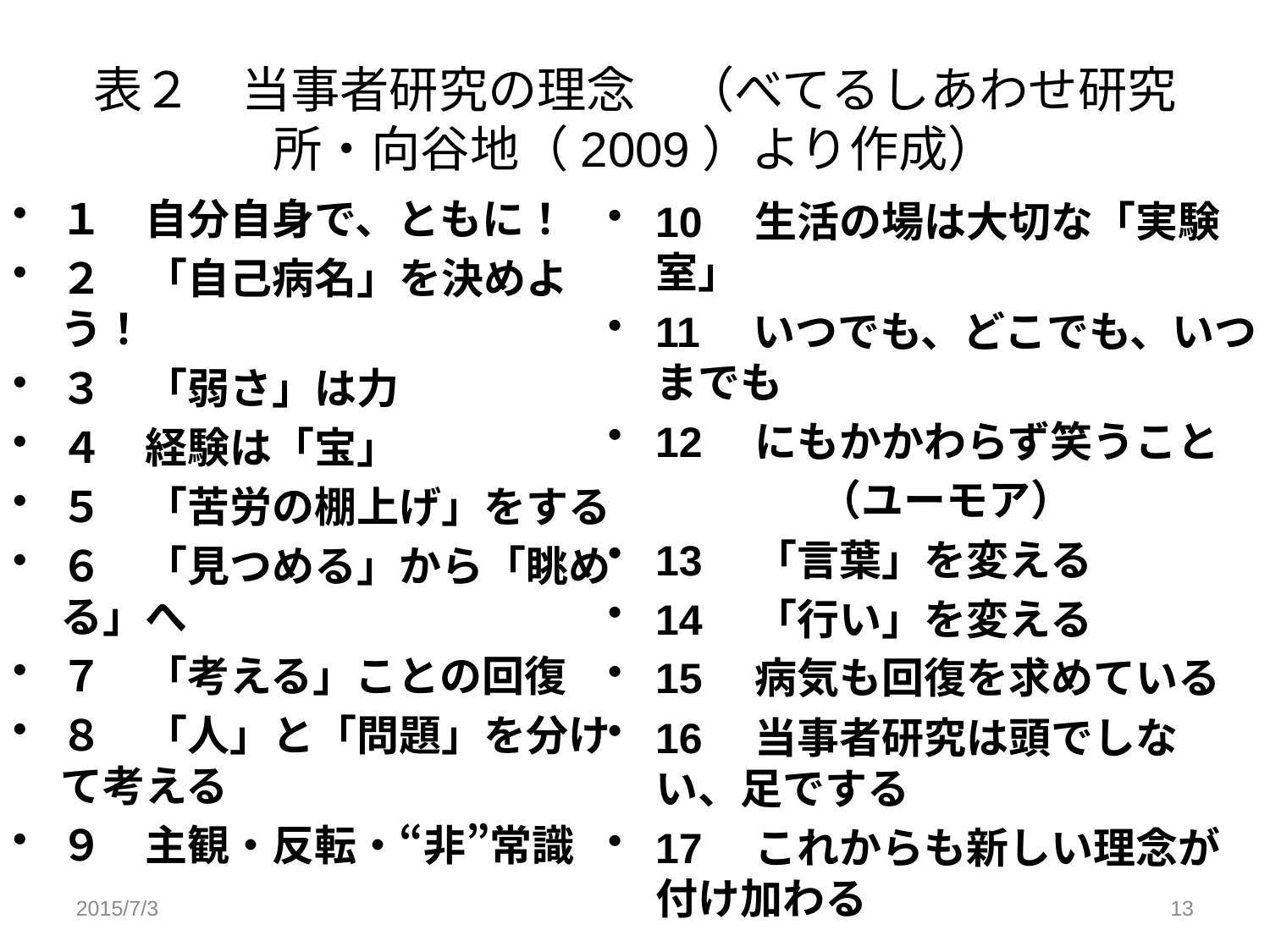

表２　当事者研究の理念　（べてるしあわせ研究所・向谷地（2009）より作成）
１　自分自身で、ともに！
２　「自己病名」を決めよう！
３　「弱さ」は力
４　経験は「宝」
５　「苦労の棚上げ」をする
６　「見つめる」から「眺める」へ
７　「考える」ことの回復
８　「人」と「問題」を分けて考える
９　主観・反転・“非”常識

10　生活の場は大切な「実験室」
11　いつでも、どこでも、いつまでも
12　にもかかわらず笑うこと
　　　　　（ユーモア）
13　「言葉」を変える
14　「行い」を変える
15　病気も回復を求めている
16　当事者研究は頭でしない、足でする
17　これからも新しい理念が付け加わる
2015/7/3
13